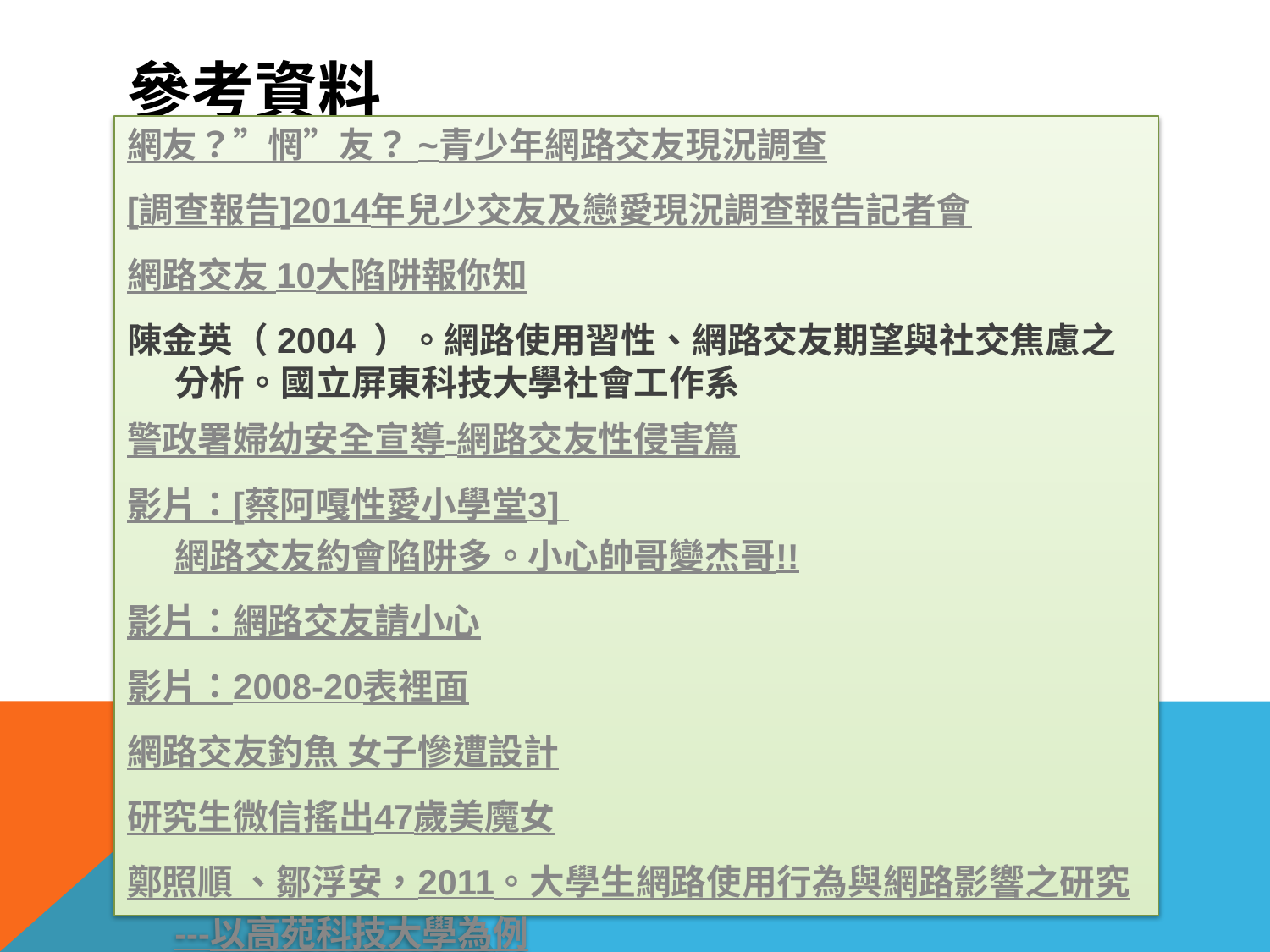

# 參考資料
網友？”惘”友？ ~青少年網路交友現況調查
[調查報告]2014年兒少交友及戀愛現況調查報告記者會
網路交友 10大陷阱報你知
陳金英（2004 ）。網路使用習性、網路交友期望與社交焦慮之分析。國立屏東科技大學社會工作系
警政署婦幼安全宣導-網路交友性侵害篇
影片：[蔡阿嘎性愛小學堂3] 網路交友約會陷阱多。小心帥哥變杰哥!!
影片：網路交友請小心
影片：2008-20表裡面
網路交友釣魚 女子慘遭設計
研究生微信搖出47歲美魔女
鄭照順 、鄒浮安，2011。大學生網路使用行為與網路影響之研究---以高苑科技大學為例
胡玉珍（2010）。大學生網路交友、自我揭露與愛情態度之研究